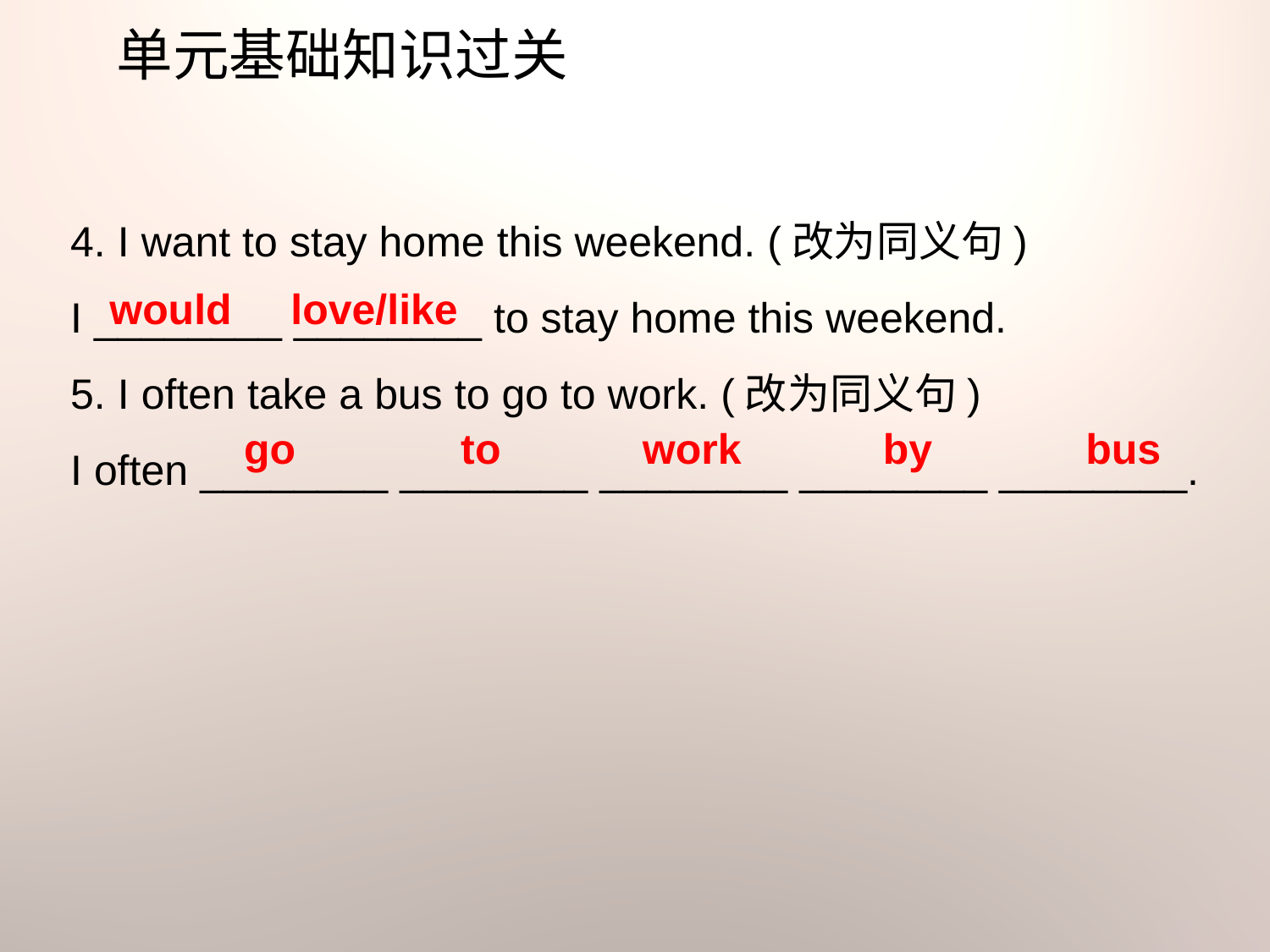

单元基础知识过关
4. I want to stay home this weekend. (改为同义句)
I ________ ________ to stay home this weekend.
5. I often take a bus to go to work. (改为同义句)
I often ________ ________ ________ ________ ________.
would     love/like
go              to            work            by             bus